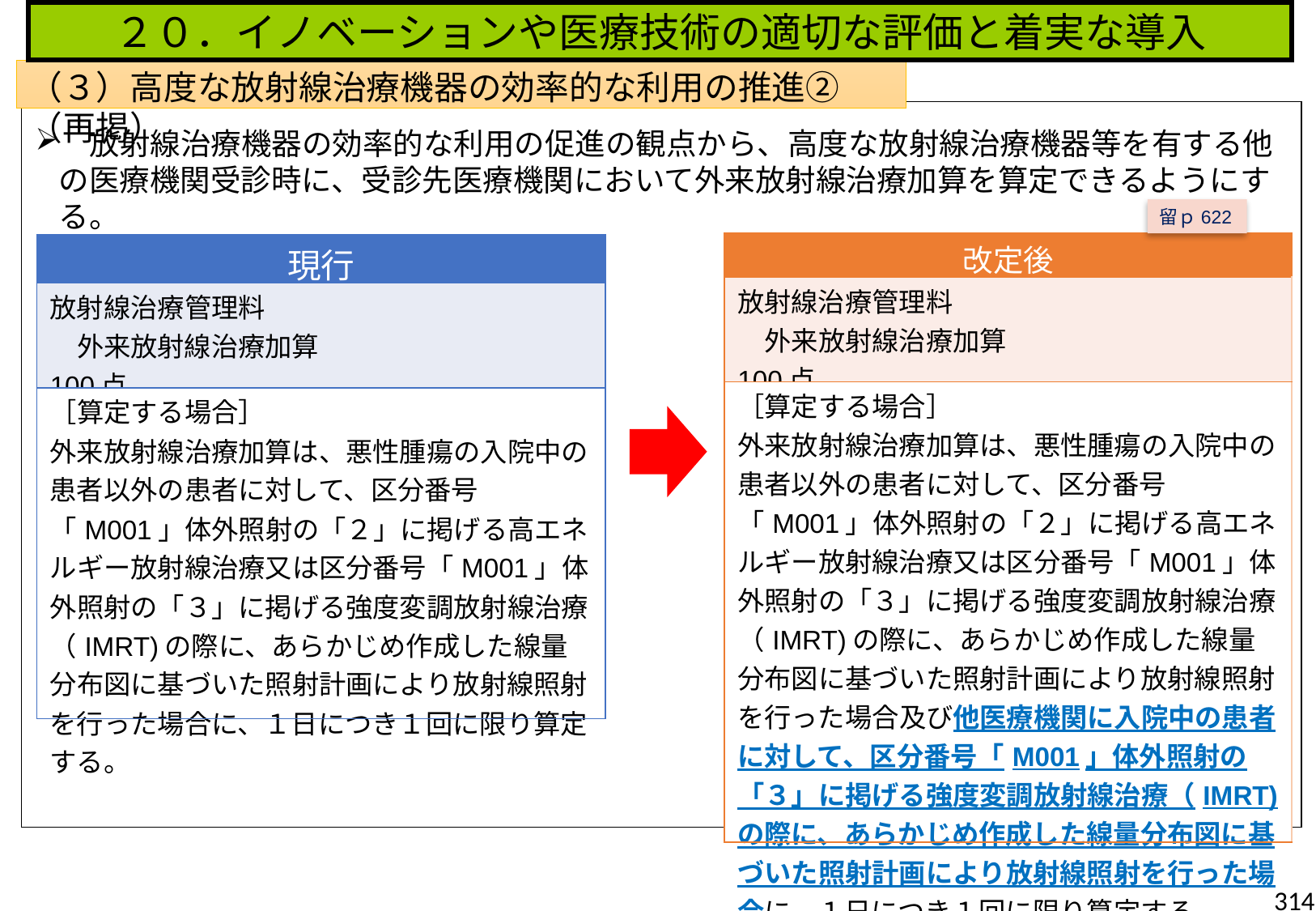

２０．イノベーションや医療技術の適切な評価と着実な導入
（３）高度な放射線治療機器の効率的な利用の推進②（再掲）

　放射線治療機器の効率的な利用の促進の観点から、高度な放射線治療機器等を有する他の医療機関受診時に、受診先医療機関において外来放射線治療加算を算定できるようにする。
留ｐ622
| 改定後 |
| --- |
| 放射線治療管理料 　外来放射線治療加算　　　　　　　　　　100点 |
| ［算定する場合］ 外来放射線治療加算は、悪性腫瘍の入院中の患者以外の患者に対して、区分番号「M001」体外照射の「２」に掲げる高エネルギー放射線治療又は区分番号「M001」体外照射の「３」に掲げる強度変調放射線治療（IMRT)の際に、あらかじめ作成した線量分布図に基づいた照射計画により放射線照射を行った場合及び他医療機関に入院中の患者に対して、区分番号「M001」体外照射の「３」に掲げる強度変調放射線治療（IMRT)の際に、あらかじめ作成した線量分布図に基づいた照射計画により放射線照射を行った場合に、１日につき１回に限り算定する。 |
| 現行 |
| --- |
| 放射線治療管理料 　外来放射線治療加算　　　　　　　　　　100点 |
| ［算定する場合］ 外来放射線治療加算は、悪性腫瘍の入院中の患者以外の患者に対して、区分番号「M001」体外照射の「２」に掲げる高エネルギー放射線治療又は区分番号「M001」体外照射の「３」に掲げる強度変調放射線治療（IMRT)の際に、あらかじめ作成した線量分布図に基づいた照射計画により放射線照射を行った場合に、１日につき１回に限り算定する。 |

314